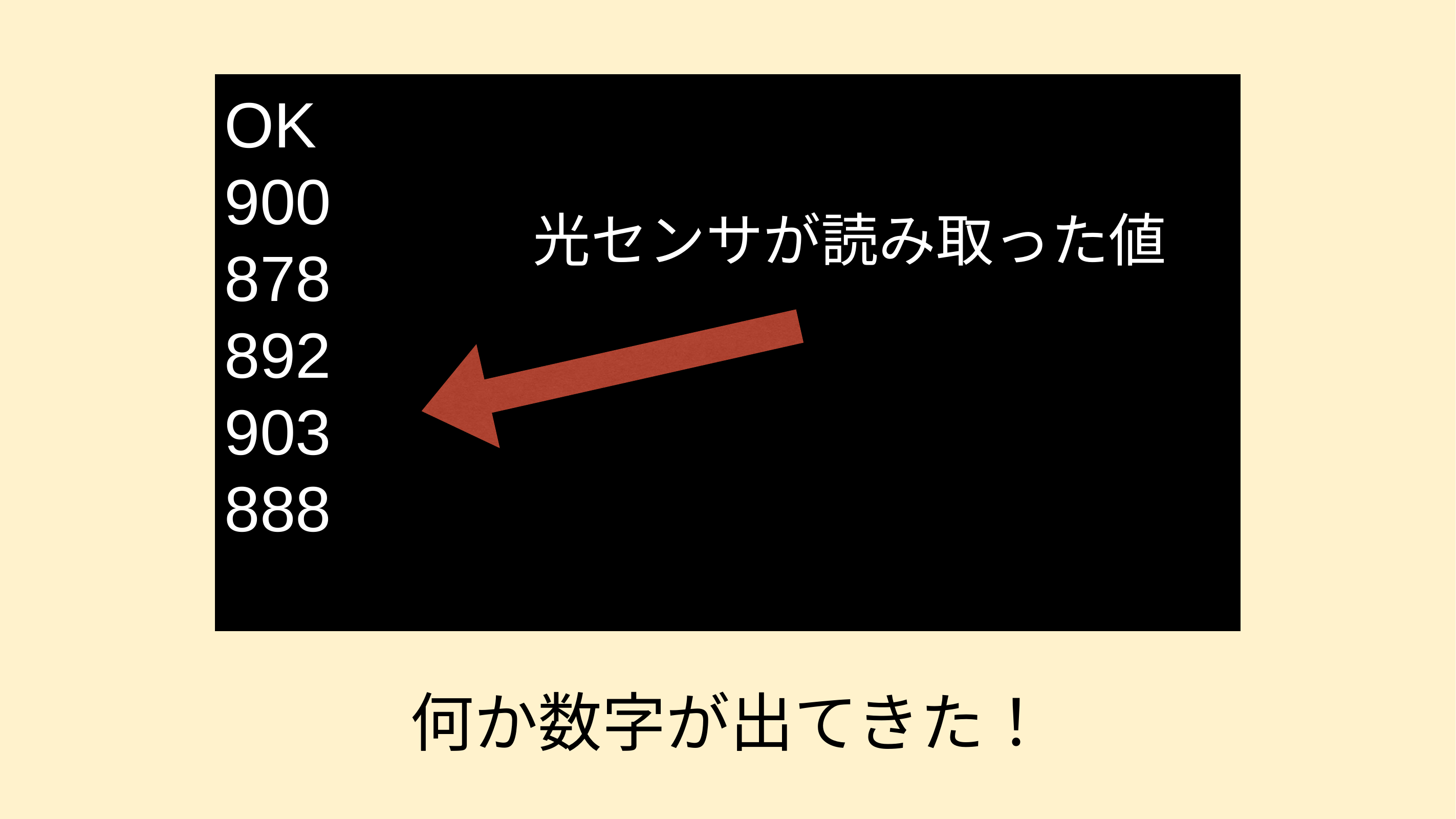

OK
900
878
892
903
888

光センサが読み取った値

1
何か数字が出てきた！